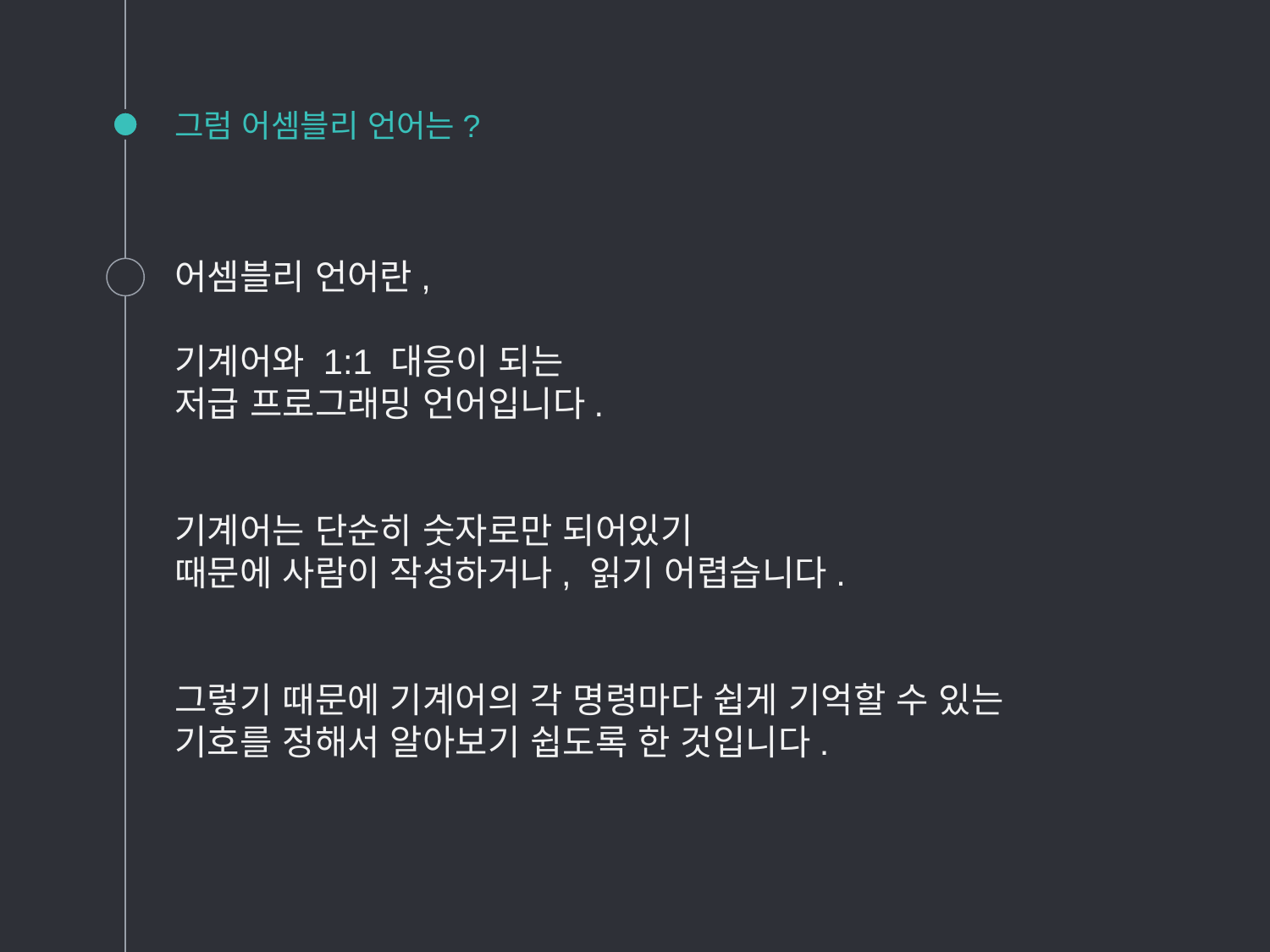

# 그럼 어셈블리 언어는?
어셈블리 언어란,

기계어와 1:1 대응이 되는
저급 프로그래밍 언어입니다.

기계어는 단순히 숫자로만 되어있기
때문에 사람이 작성하거나, 읽기 어렵습니다.

그렇기 때문에 기계어의 각 명령마다 쉽게 기억할 수 있는 기호를 정해서 알아보기 쉽도록 한 것입니다.